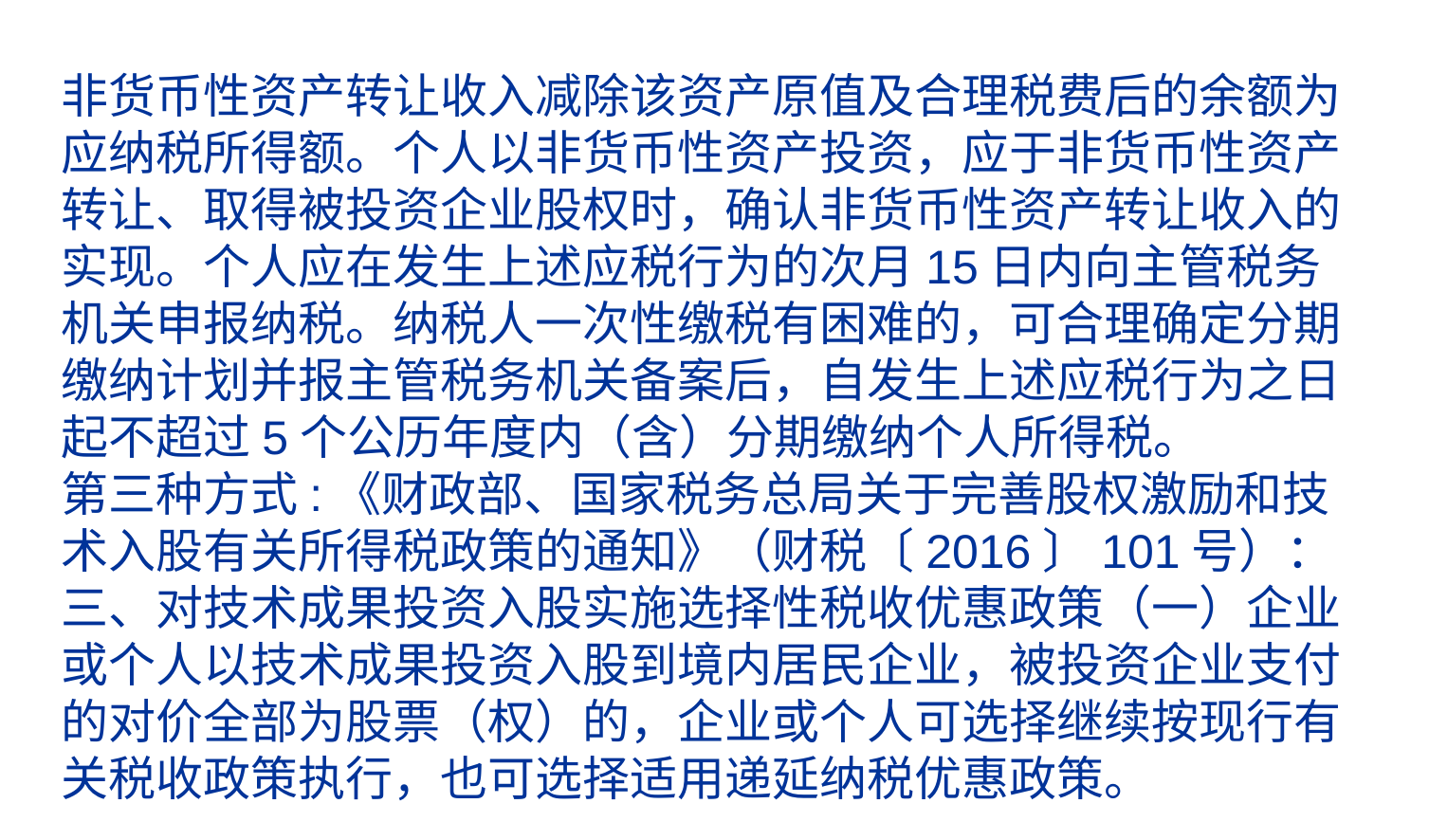

# 非货币性资产转让收入减除该资产原值及合理税费后的余额为应纳税所得额。个人以非货币性资产投资，应于非货币性资产转让、取得被投资企业股权时，确认非货币性资产转让收入的实现。个人应在发生上述应税行为的次月15日内向主管税务机关申报纳税。纳税人一次性缴税有困难的，可合理确定分期缴纳计划并报主管税务机关备案后，自发生上述应税行为之日起不超过5个公历年度内（含）分期缴纳个人所得税。 第三种方式:《财政部、国家税务总局关于完善股权激励和技术入股有关所得税政策的通知》（财税〔2016〕101号）：三、对技术成果投资入股实施选择性税收优惠政策（一）企业或个人以技术成果投资入股到境内居民企业，被投资企业支付的对价全部为股票（权）的，企业或个人可选择继续按现行有关税收政策执行，也可选择适用递延纳税优惠政策。